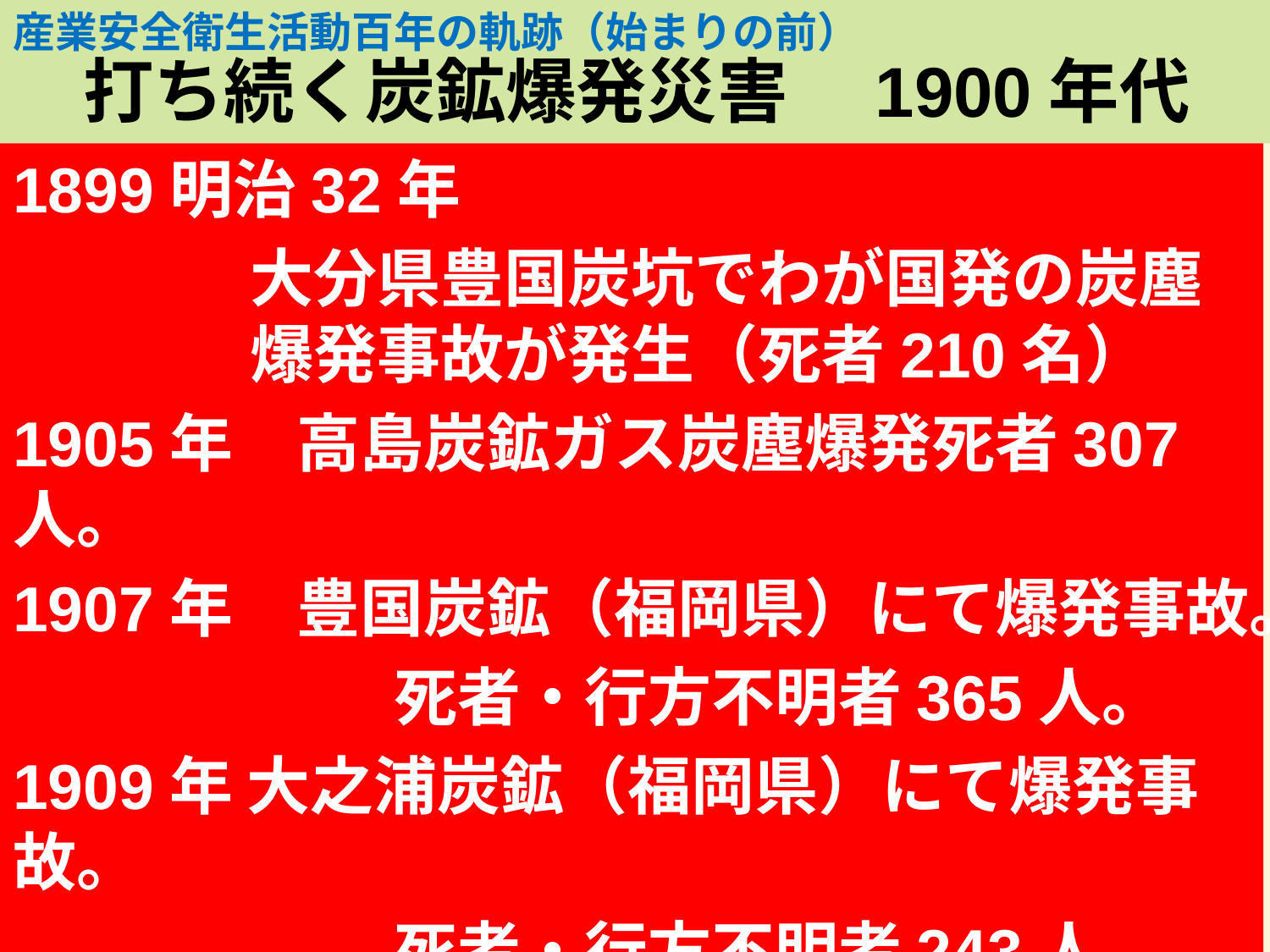

# 産業安全衛生活動百年の軌跡（始まりの前）　 　打ち続く炭鉱爆発災害　1900年代
1899明治32年
大分県豊国炭坑でわが国発の炭塵爆発事故が発生（死者210名）
1905年　高島炭鉱ガス炭塵爆発死者307人。
1907年　豊国炭鉱（福岡県）にて爆発事故。
　　　　　　死者・行方不明者365人。
1909年 大之浦炭鉱（福岡県）にて爆発事故。
　　　　　　死者・行方不明者243人。